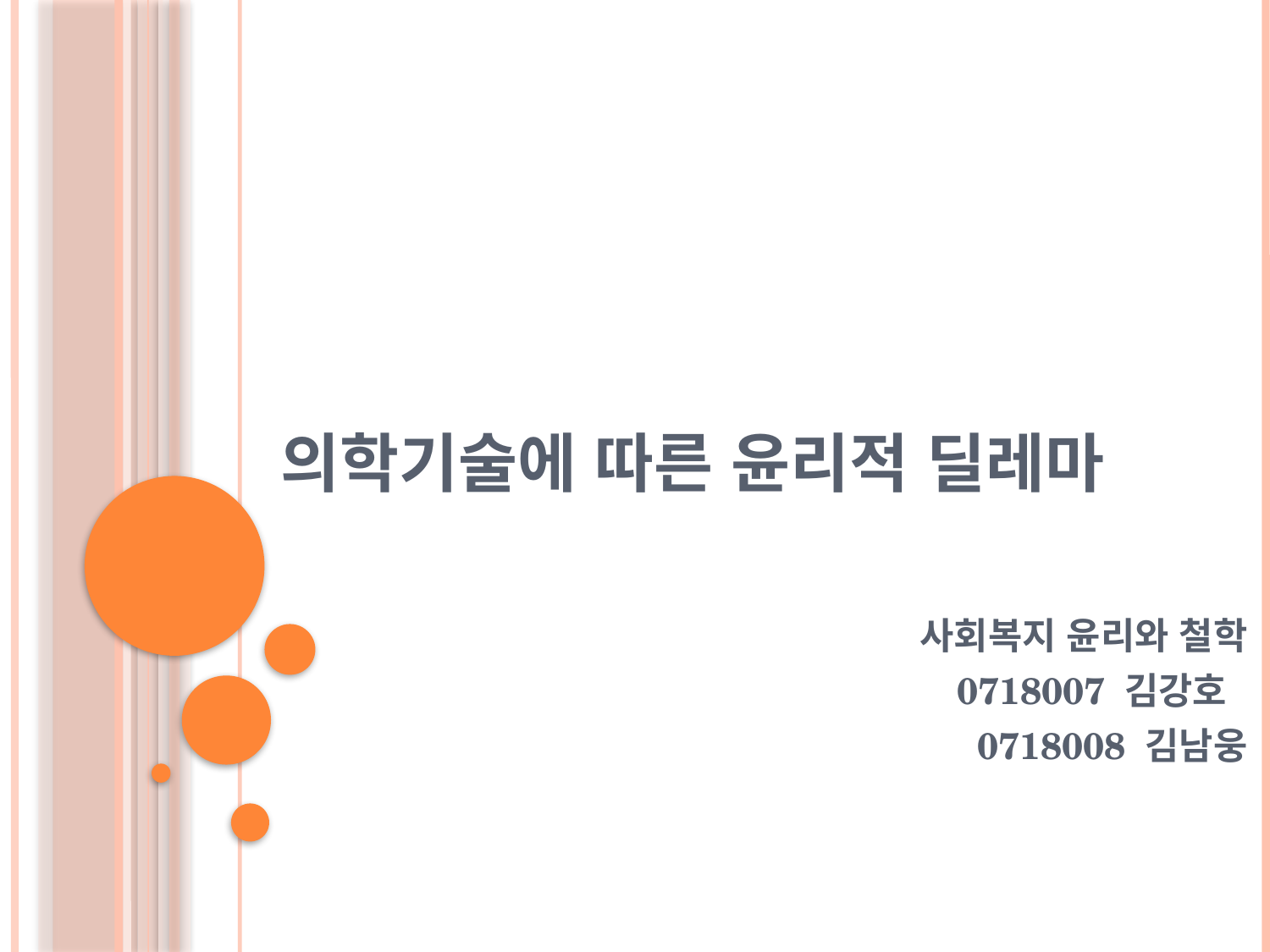

# 의학기술에 따른 윤리적 딜레마
사회복지 윤리와 철학
0718007 김강호
0718008 김남웅